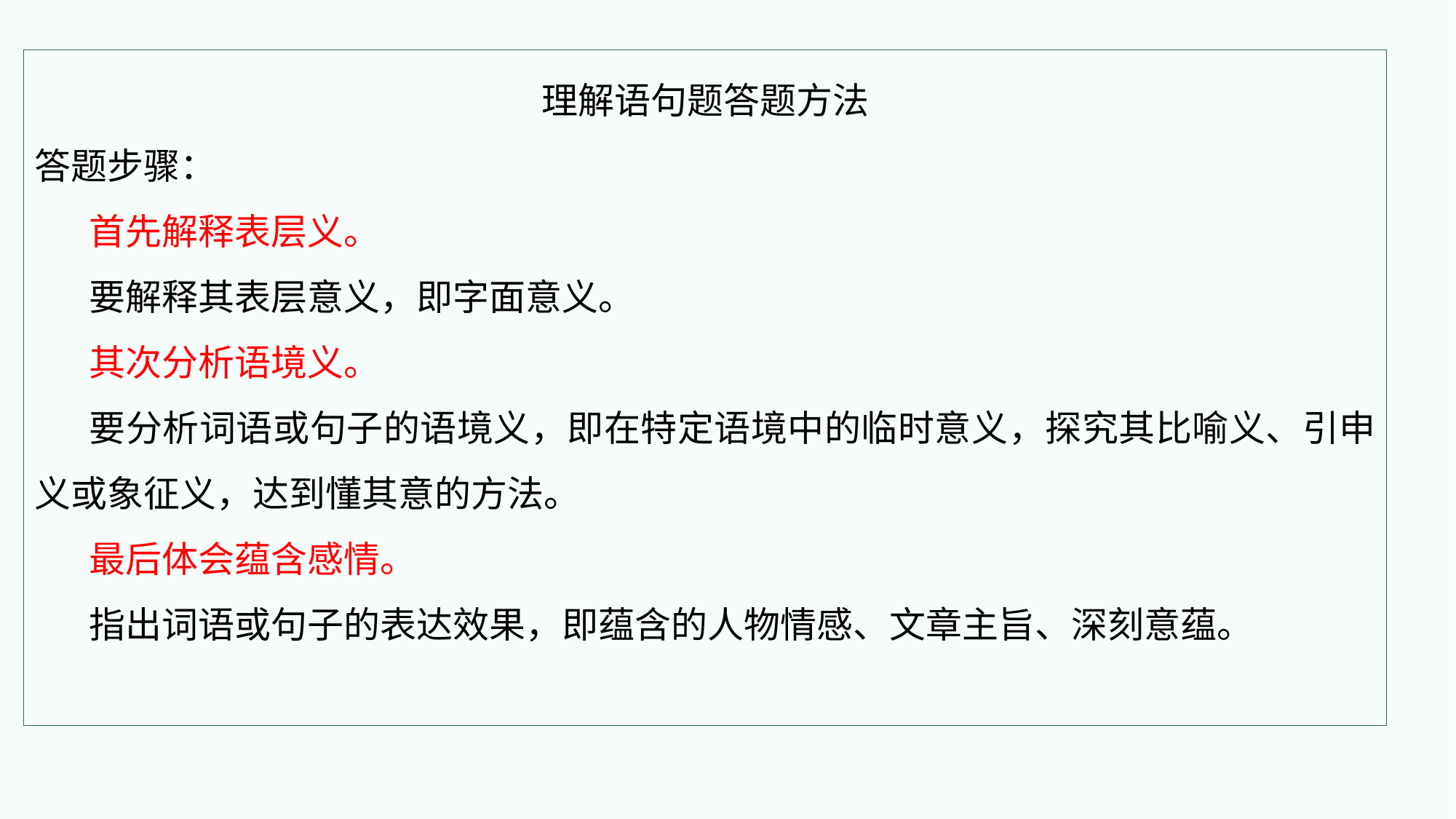

理解语句题答题方法
答题步骤：
首先解释表层义。
要解释其表层意义，即字面意义。
其次分析语境义。
要分析词语或句子的语境义，即在特定语境中的临时意义，探究其比喻义、引申义或象征义，达到懂其意的方法。
最后体会蕴含感情。
指出词语或句子的表达效果，即蕴含的人物情感、文章主旨、深刻意蕴。